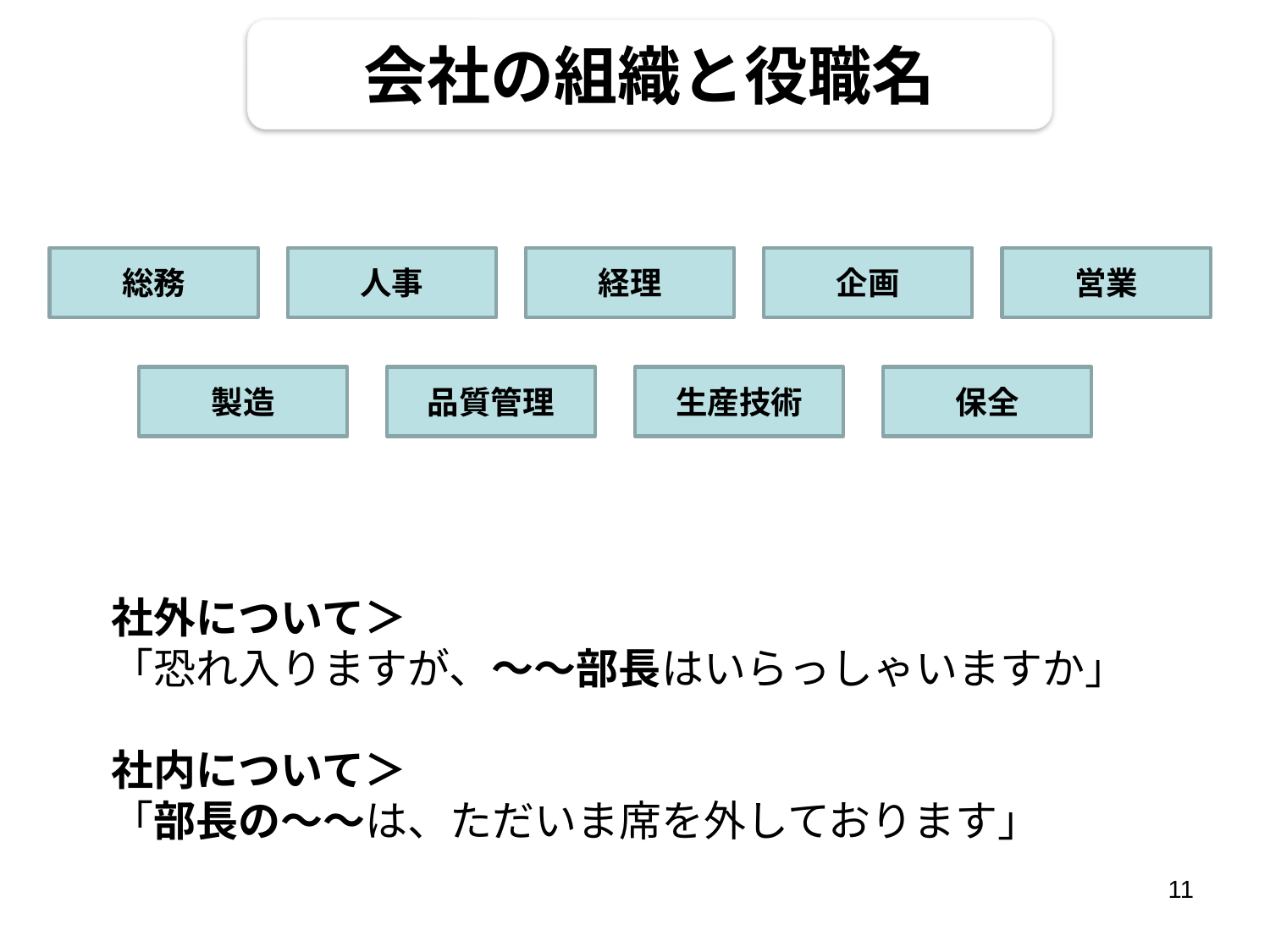

会社の組織と役職名
総務
人事
経理
企画
営業
製造
品質管理
生産技術
保全
社外について＞
「恐れ入りますが、～～部長はいらっしゃいますか」

社内について＞
「部長の～～は、ただいま席を外しております」
11